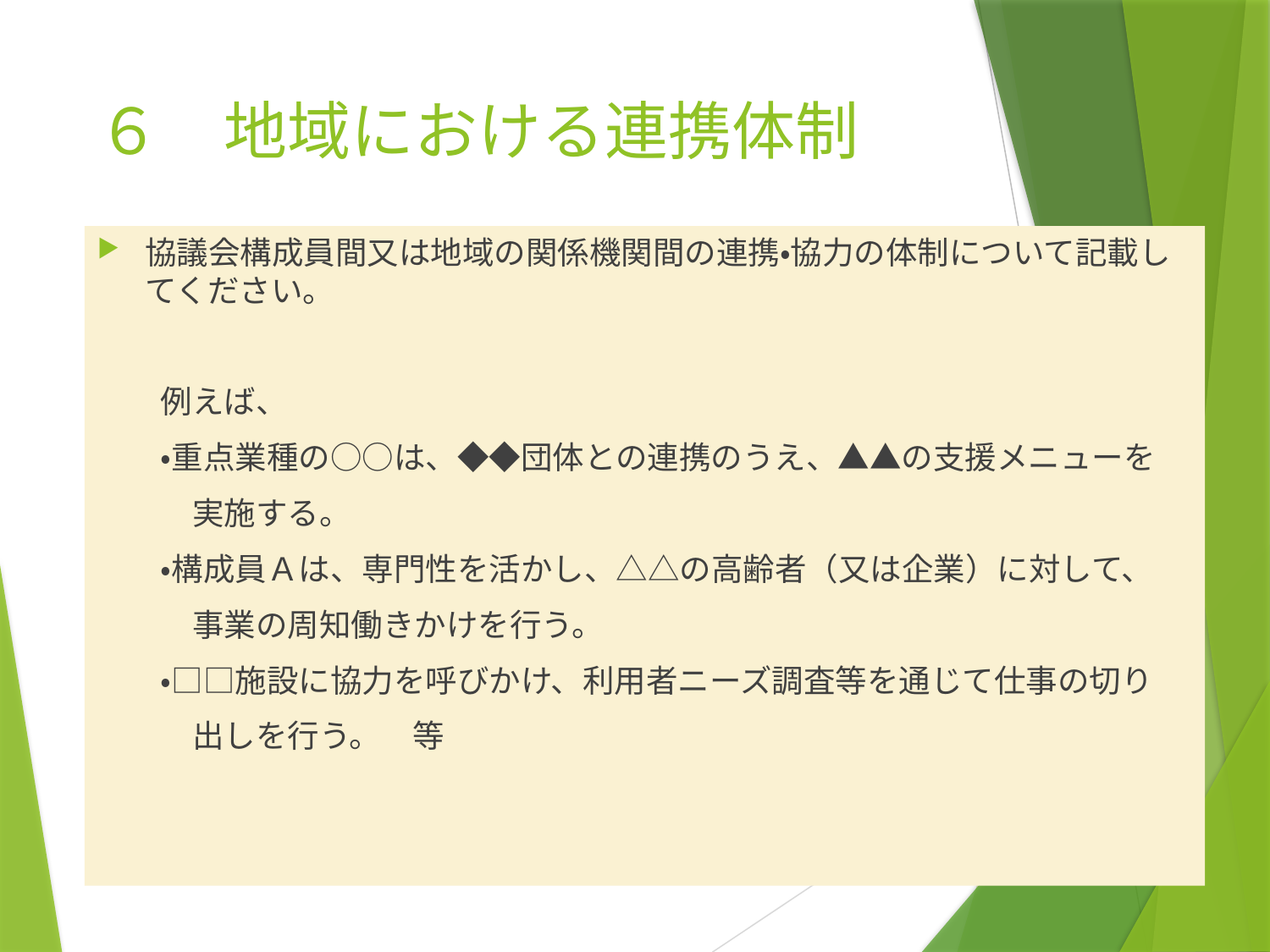

# ６　地域における連携体制
協議会構成員間又は地域の関係機関間の連携・協力の体制について記載してください。

　　例えば、
　　・重点業種の○○は、◆◆団体との連携のうえ、▲▲の支援メニューを
　　　実施する。
　　・構成員Ａは、専門性を活かし、△△の高齢者（又は企業）に対して、
　　　事業の周知働きかけを行う。
　　・□□施設に協力を呼びかけ、利用者ニーズ調査等を通じて仕事の切り
　　　出しを行う。　等